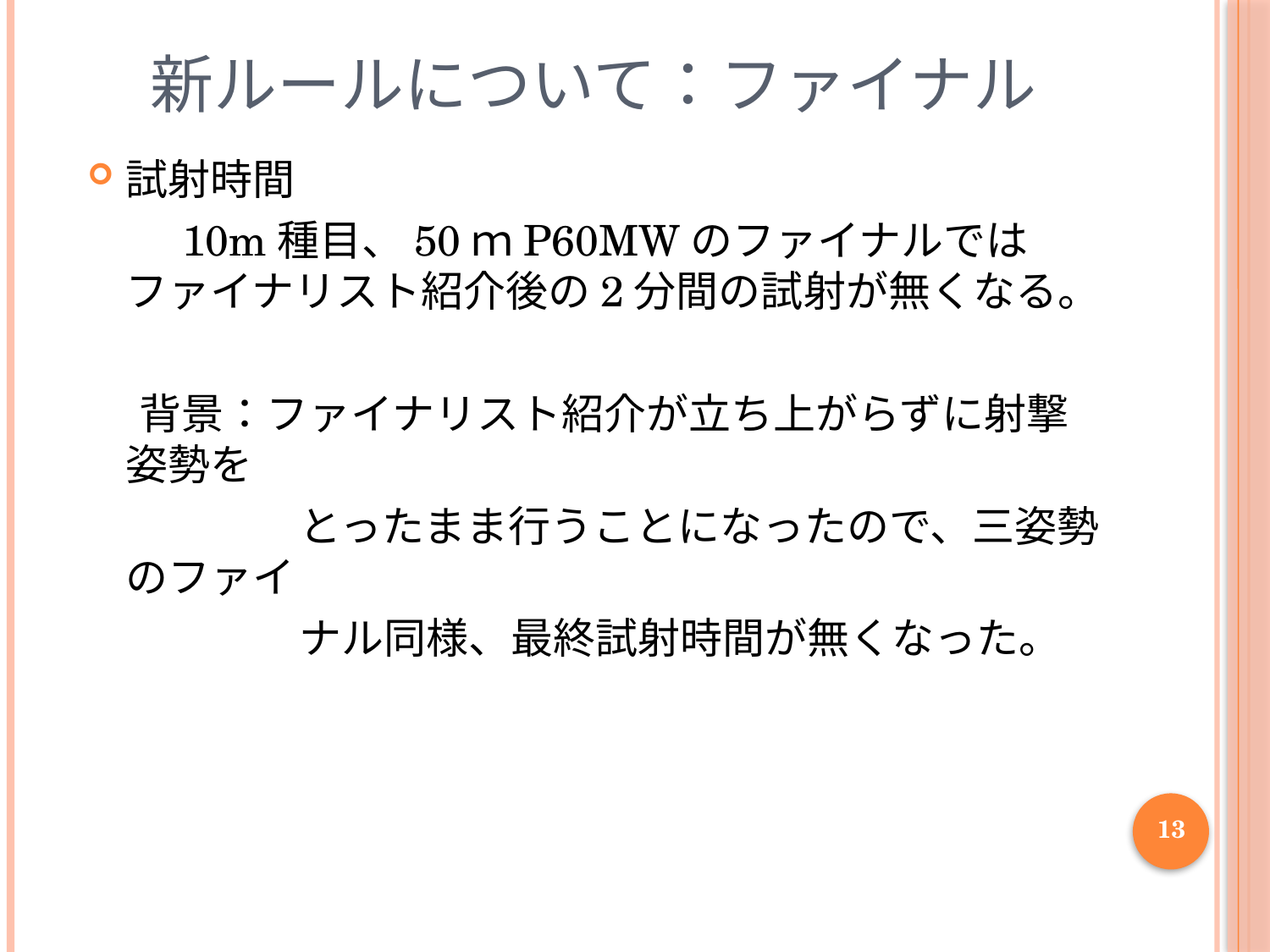

# 新ルールについて：ファイナル
試射時間
　　10m種目、50ｍP60MWのファイナルではファイナリスト紹介後の2分間の試射が無くなる。

　 背景：ファイナリスト紹介が立ち上がらずに射撃姿勢を
　　　　　とったまま行うことになったので、三姿勢のファイ
　　　　　ナル同様、最終試射時間が無くなった。
13